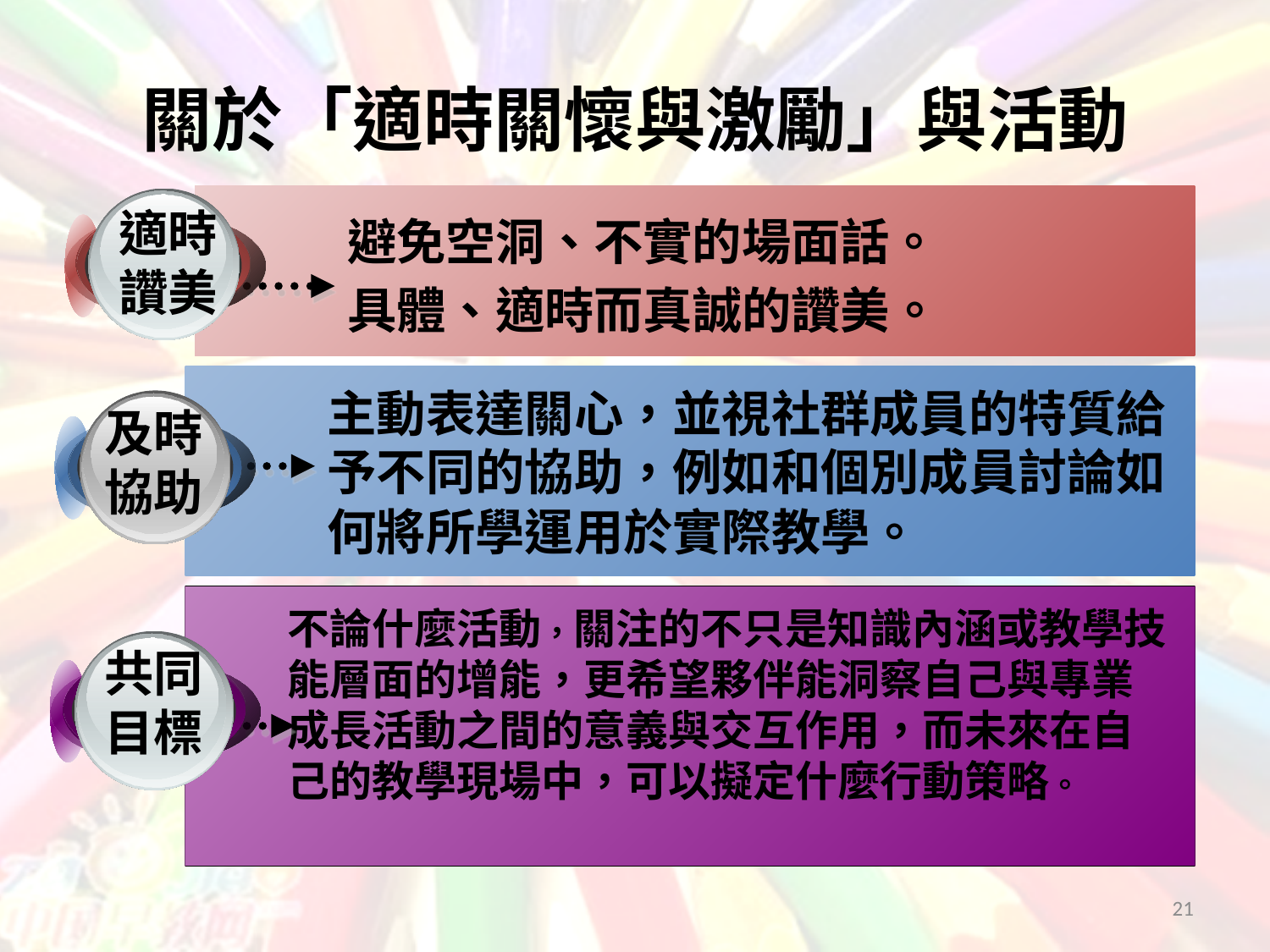

# 關於「適時關懷與激勵」與活動

適時讚美
避免空洞、不實的場面話。
具體、適時而真誠的讚美。

主動表達關心，並視社群成員的特質給予不同的協助，例如和個別成員討論如何將所學運用於實際教學。

及時協助

不論什麼活動，關注的不只是知識內涵或教學技能層面的增能，更希望夥伴能洞察自己與專業成長活動之間的意義與交互作用，而未來在自己的教學現場中，可以擬定什麼行動策略。

共同
目標

21